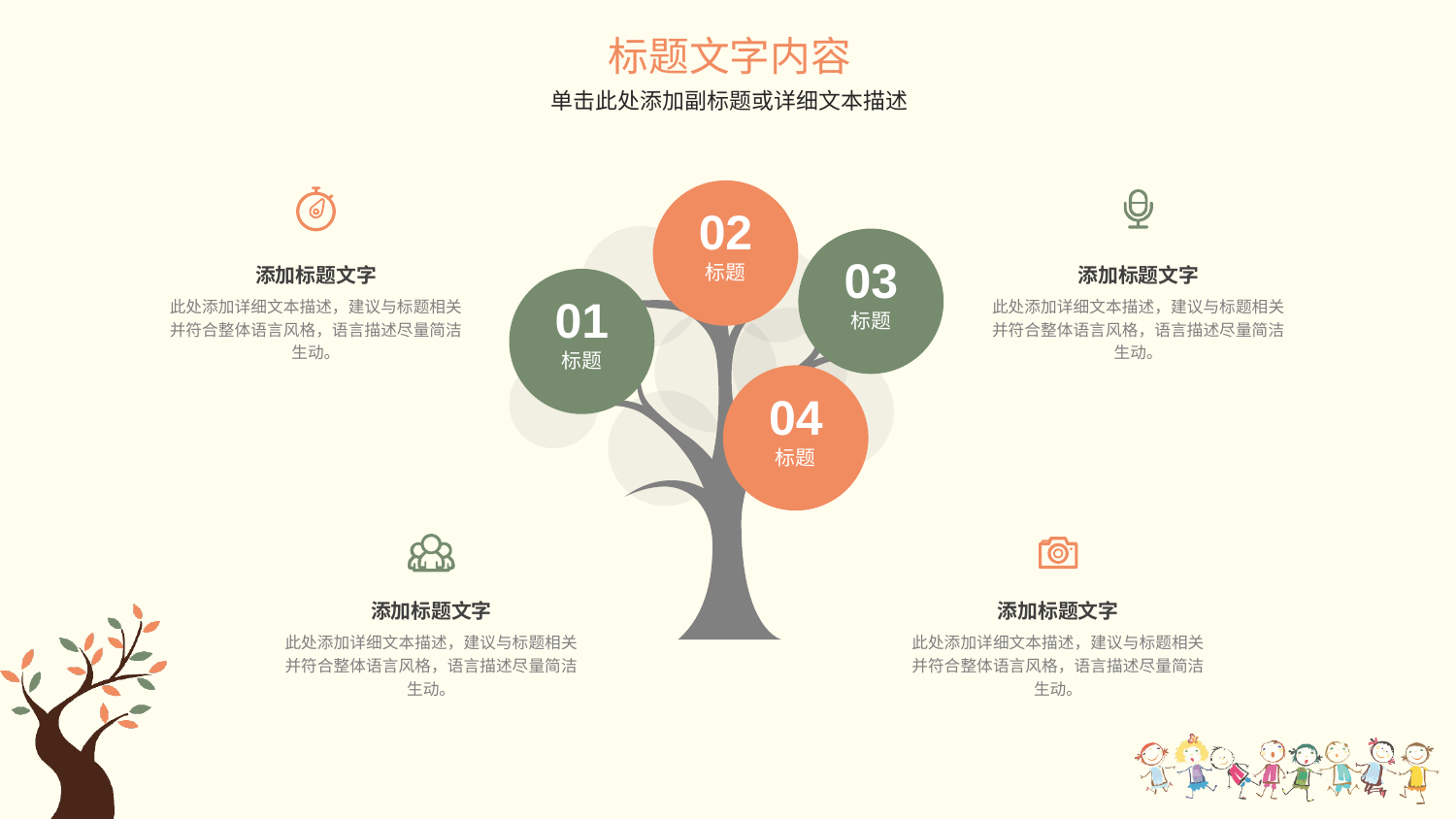

标题文字内容
单击此处添加副标题或详细文本描述
02
标题

03
标题

添加标题文字
此处添加详细文本描述，建议与标题相关并符合整体语言风格，语言描述尽量简洁生动。
添加标题文字
此处添加详细文本描述，建议与标题相关并符合整体语言风格，语言描述尽量简洁生动。
01
标题

04
标题

添加标题文字
此处添加详细文本描述，建议与标题相关并符合整体语言风格，语言描述尽量简洁生动。
添加标题文字
此处添加详细文本描述，建议与标题相关并符合整体语言风格，语言描述尽量简洁生动。